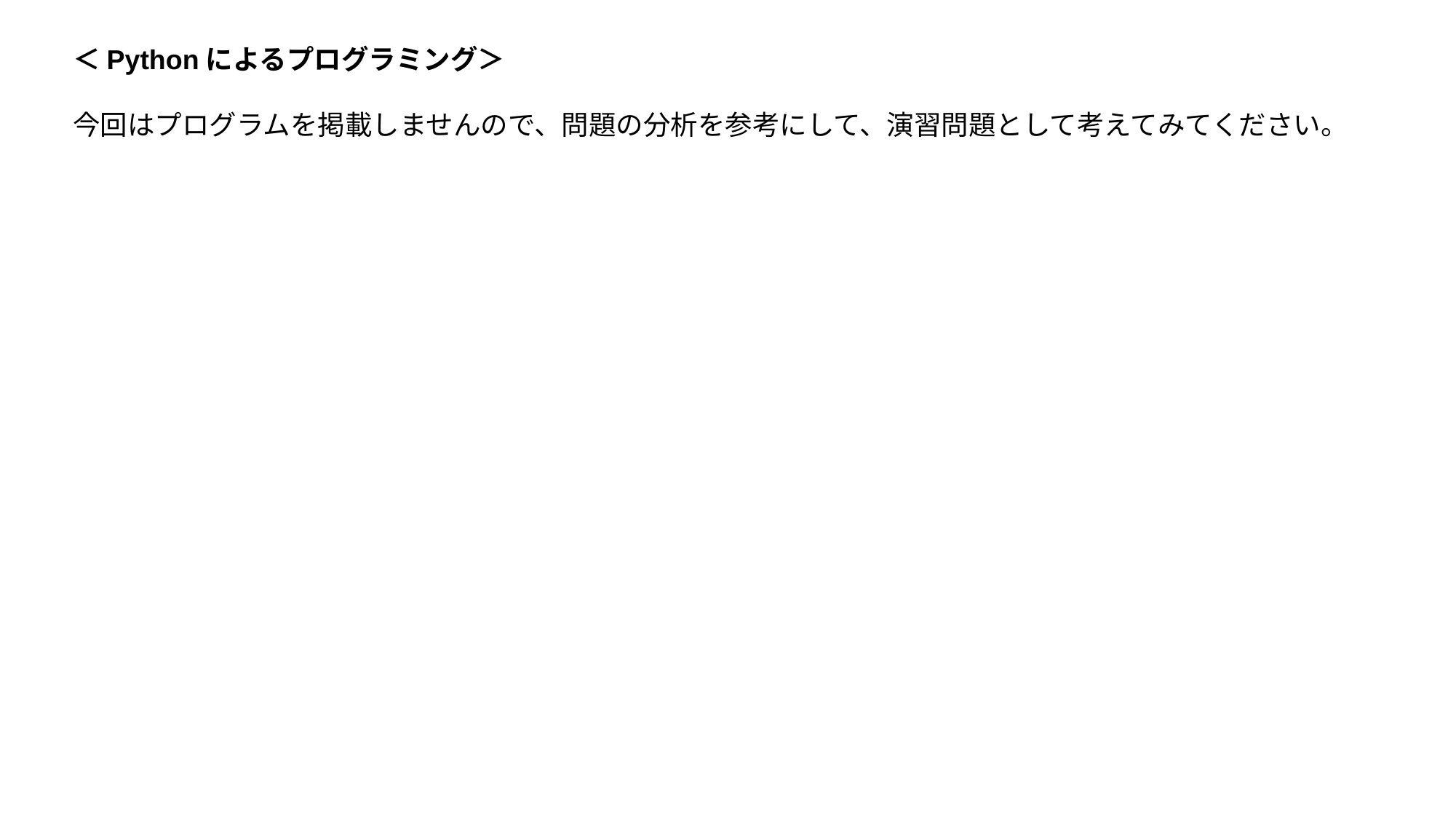

＜Pythonによるプログラミング＞

今回はプログラムを掲載しませんので、問題の分析を参考にして、演習問題として考えてみてください。